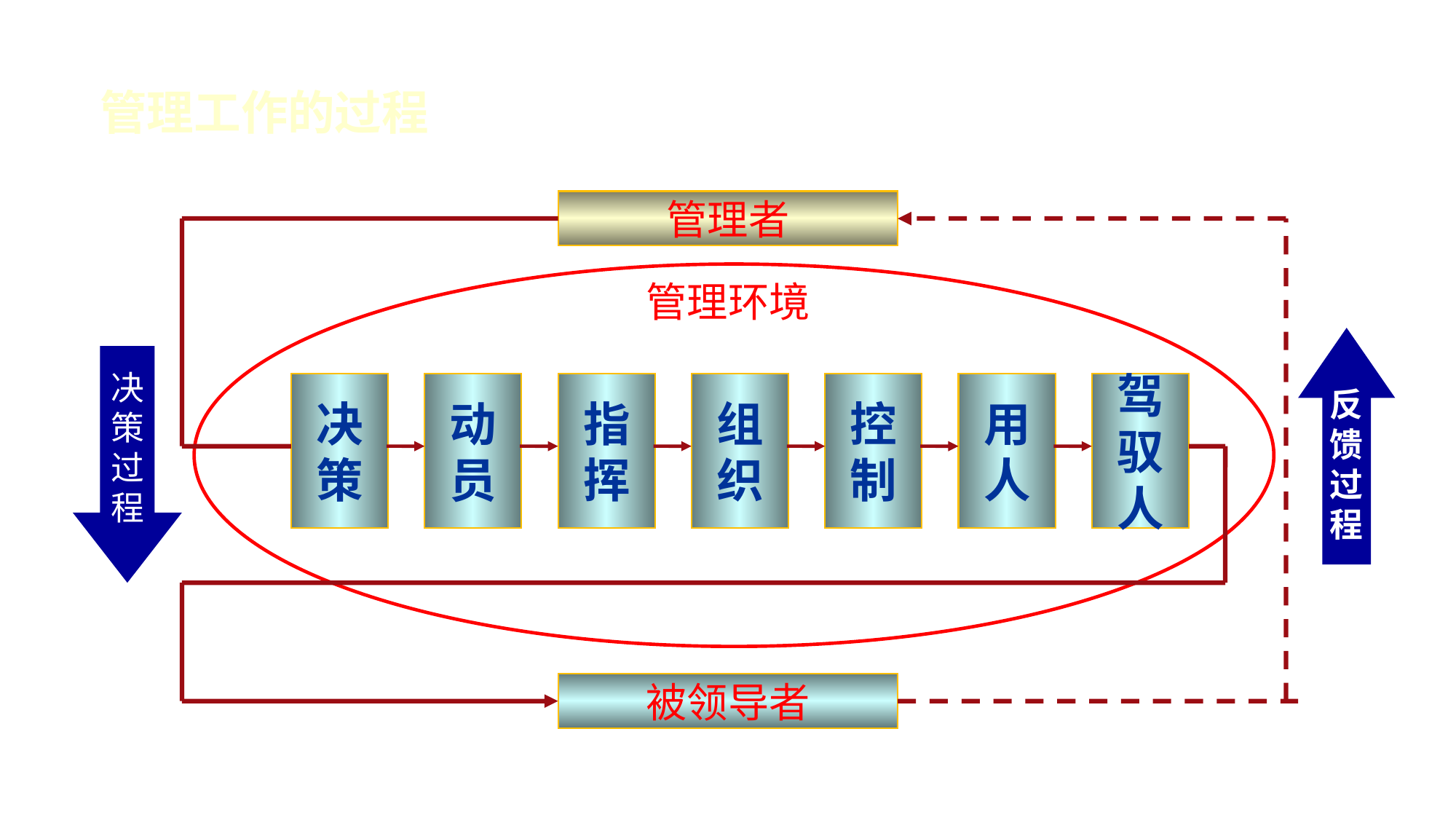

管理工作的过程
管理者

管理环境

反
馈
过
程

决
策
过
程
决
策
动
员
指
挥
组
织
控
制
用
人
驾
驭
人

被领导者